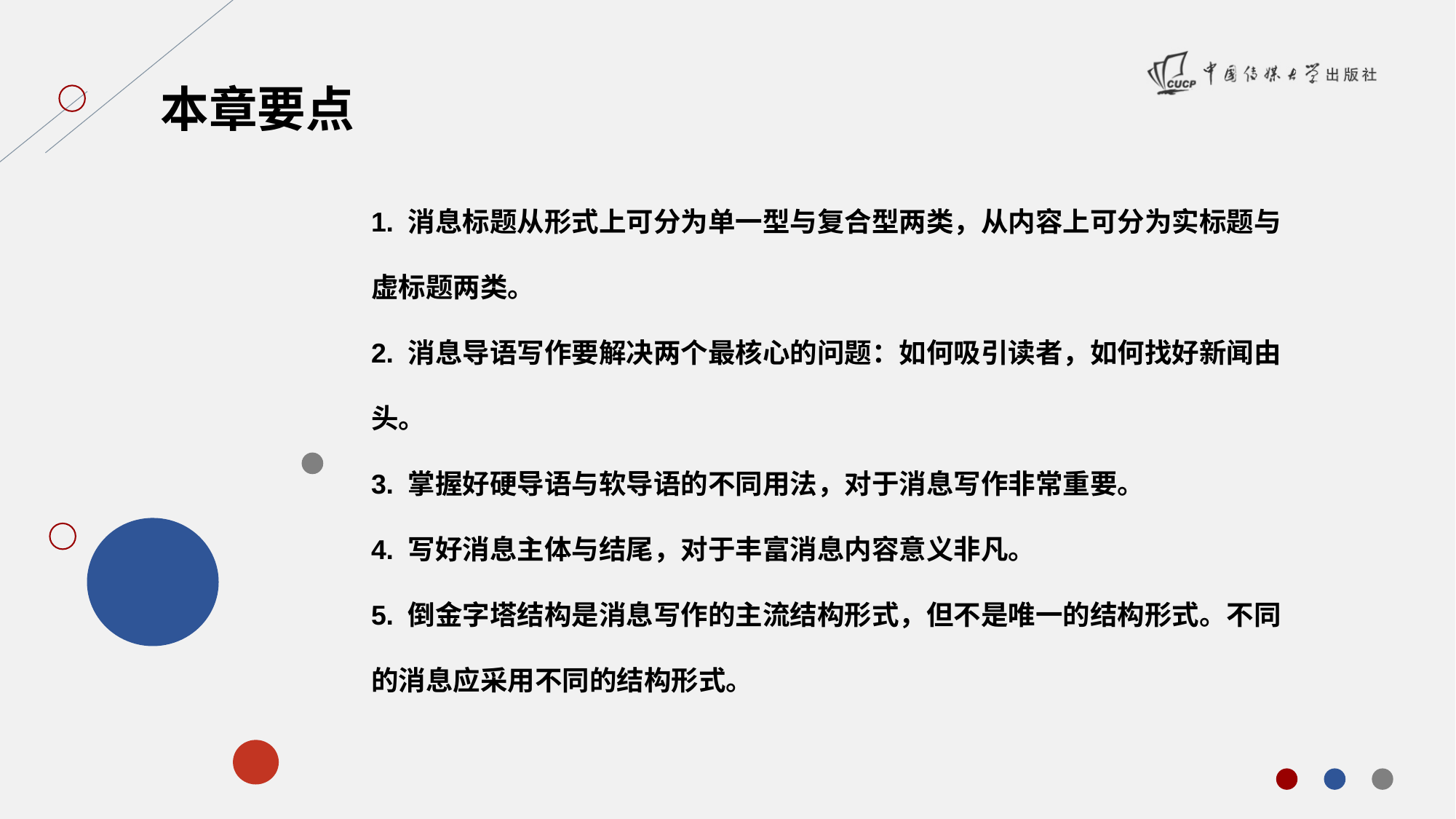

本章要点

1. 消息标题从形式上可分为单一型与复合型两类，从内容上可分为实标题与虚标题两类。
2. 消息导语写作要解决两个最核心的问题：如何吸引读者，如何找好新闻由头。
3. 掌握好硬导语与软导语的不同用法，对于消息写作非常重要。
4. 写好消息主体与结尾，对于丰富消息内容意义非凡。
5. 倒金字塔结构是消息写作的主流结构形式，但不是唯一的结构形式。不同的消息应采用不同的结构形式。